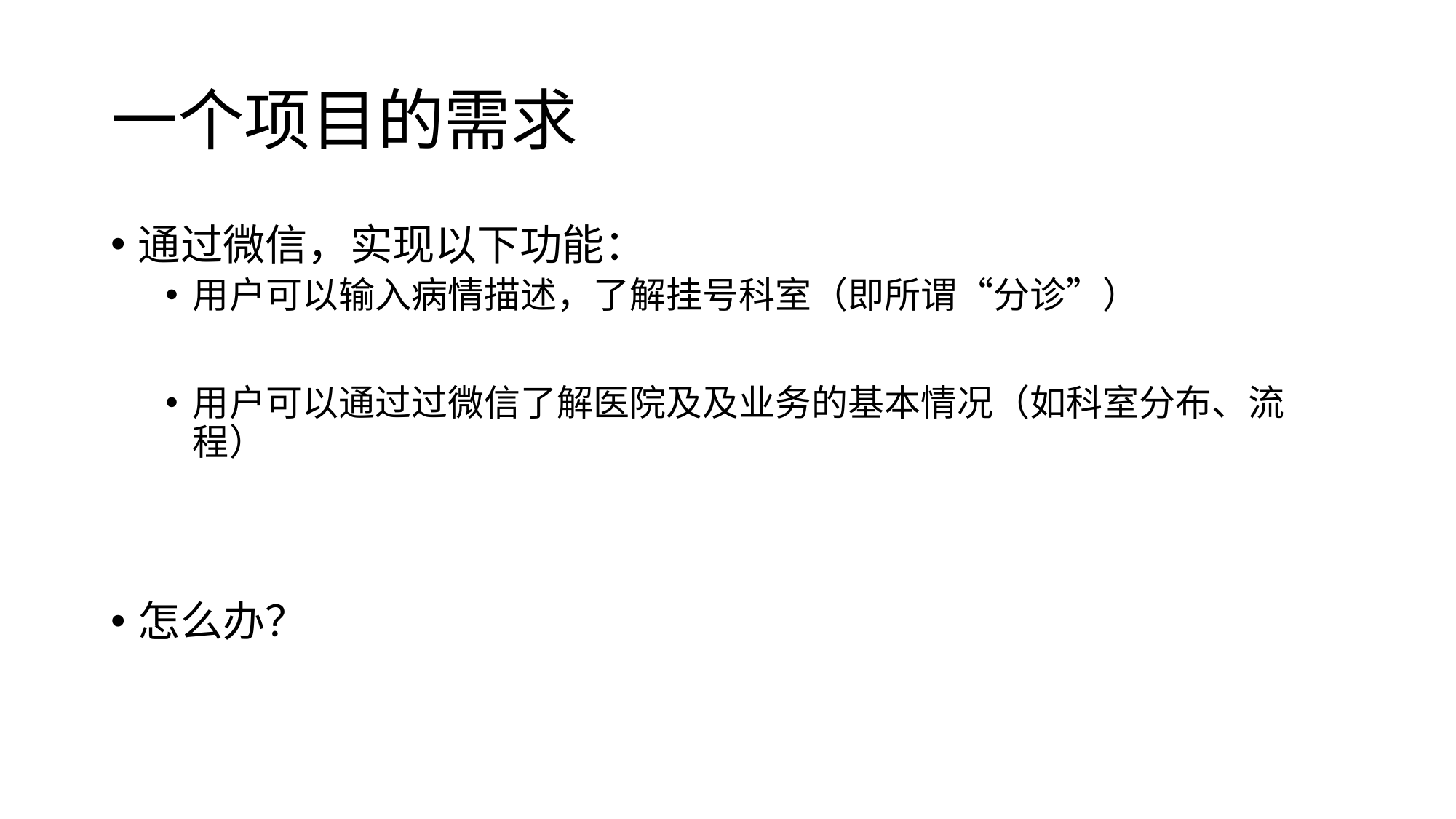

# 一个项目的需求
通过微信，实现以下功能：
用户可以输入病情描述，了解挂号科室（即所谓“分诊”）

用户可以通过过微信了解医院及及业务的基本情况（如科室分布、流程）

怎么办？